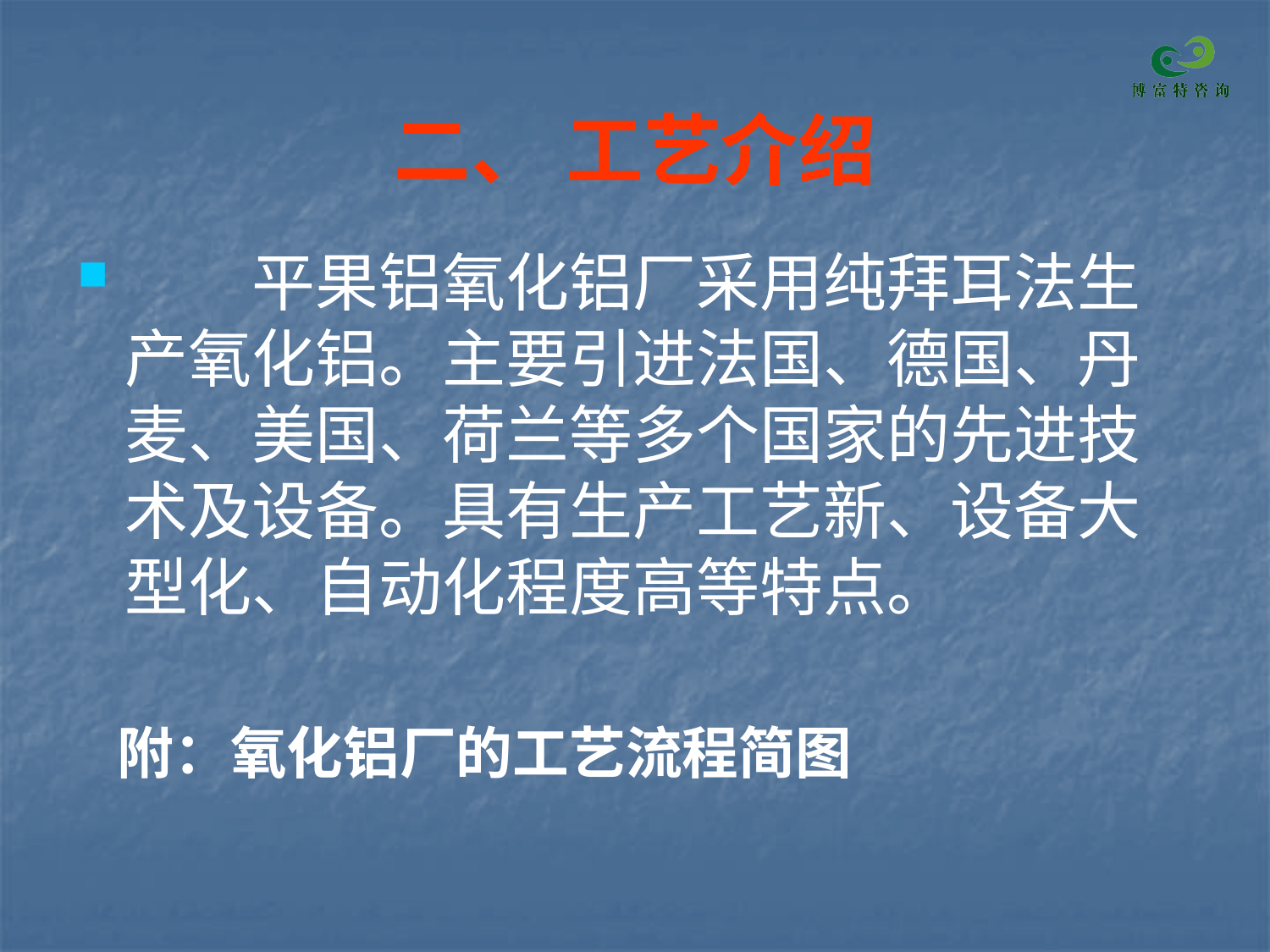

# 二、 工艺介绍
　　平果铝氧化铝厂采用纯拜耳法生产氧化铝。主要引进法国、德国、丹麦、美国、荷兰等多个国家的先进技术及设备。具有生产工艺新、设备大型化、自动化程度高等特点。

附：氧化铝厂的工艺流程简图